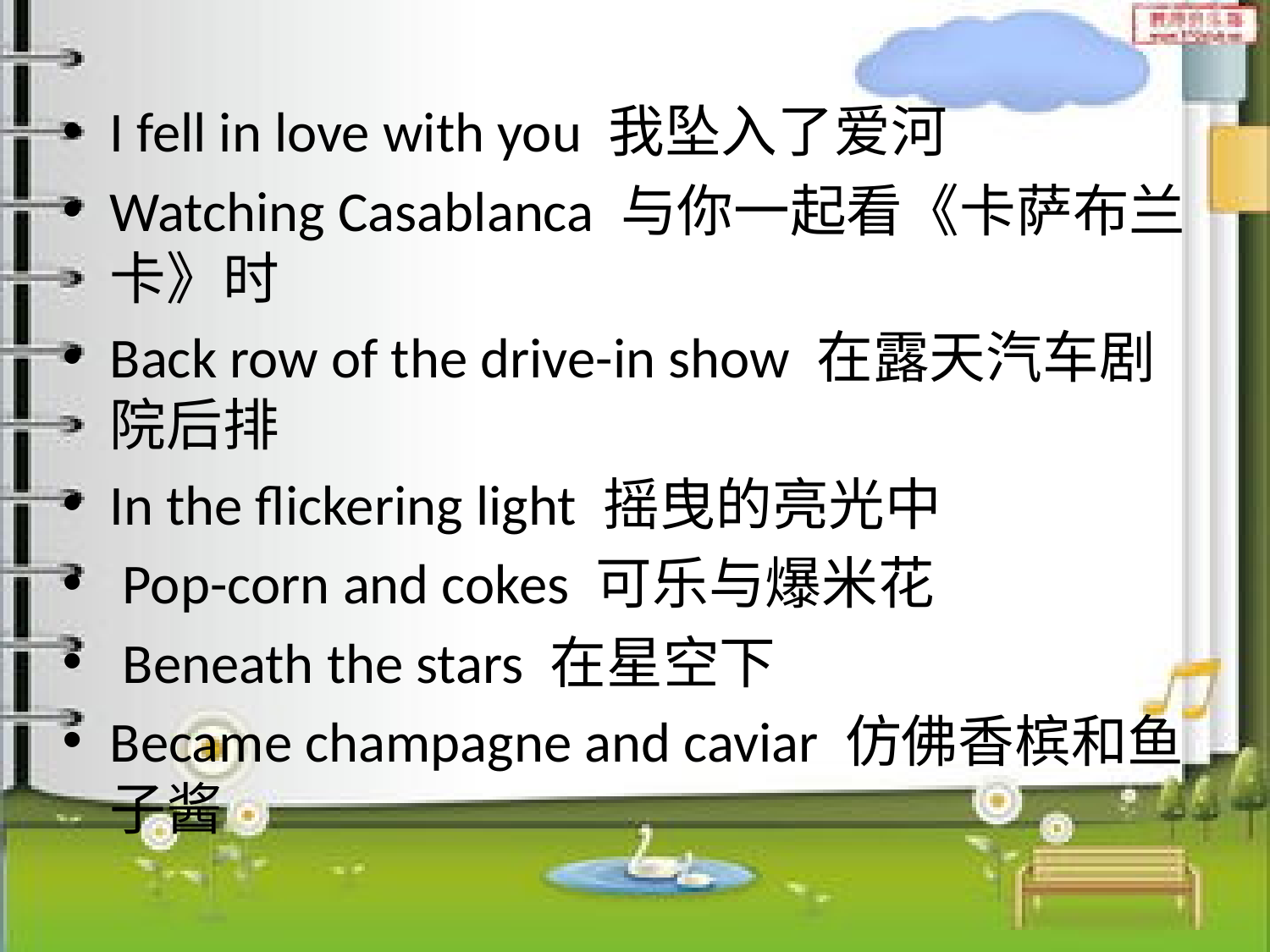

I fell in love with you 我坠入了爱河
Watching Casablanca 与你一起看《卡萨布兰卡》时
Back row of the drive-in show 在露天汽车剧院后排
In the flickering light 摇曳的亮光中
 Pop-corn and cokes 可乐与爆米花
 Beneath the stars 在星空下
Became champagne and caviar 仿佛香槟和鱼子酱